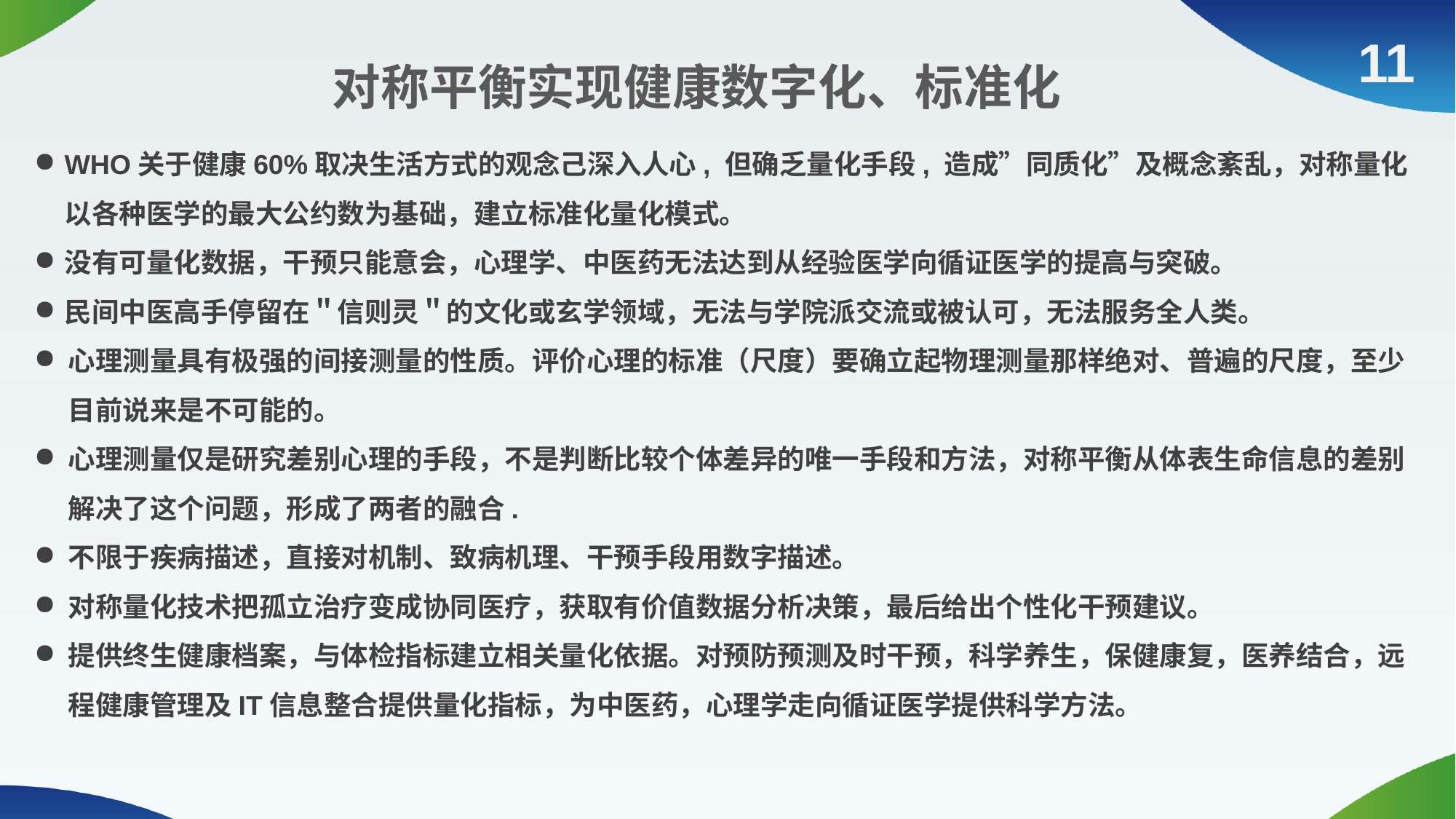

11
对称平衡实现健康数字化、标准化
WHO关于健康60%取决生活方式的观念己深入人心, 但确乏量化手段, 造成”同质化”及概念紊乱，对称量化以各种医学的最大公约数为基础，建立标准化量化模式。
没有可量化数据，干预只能意会，心理学、中医药无法达到从经验医学向循证医学的提高与突破。
民间中医高手停留在＂信则灵＂的文化或玄学领域，无法与学院派交流或被认可，无法服务全人类。
心理测量具有极强的间接测量的性质。评价心理的标准（尺度）要确立起物理测量那样绝对、普遍的尺度，至少目前说来是不可能的。
心理测量仅是研究差别心理的手段，不是判断比较个体差异的唯一手段和方法，对称平衡从体表生命信息的差别解决了这个问题，形成了两者的融合.
不限于疾病描述，直接对机制、致病机理、干预手段用数字描述。
对称量化技术把孤立治疗变成协同医疗，获取有价值数据分析决策，最后给出个性化干预建议。
提供终生健康档案，与体检指标建立相关量化依据。对预防预测及时干预，科学养生，保健康复，医养结合，远程健康管理及IT信息整合提供量化指标，为中医药，心理学走向循证医学提供科学方法。